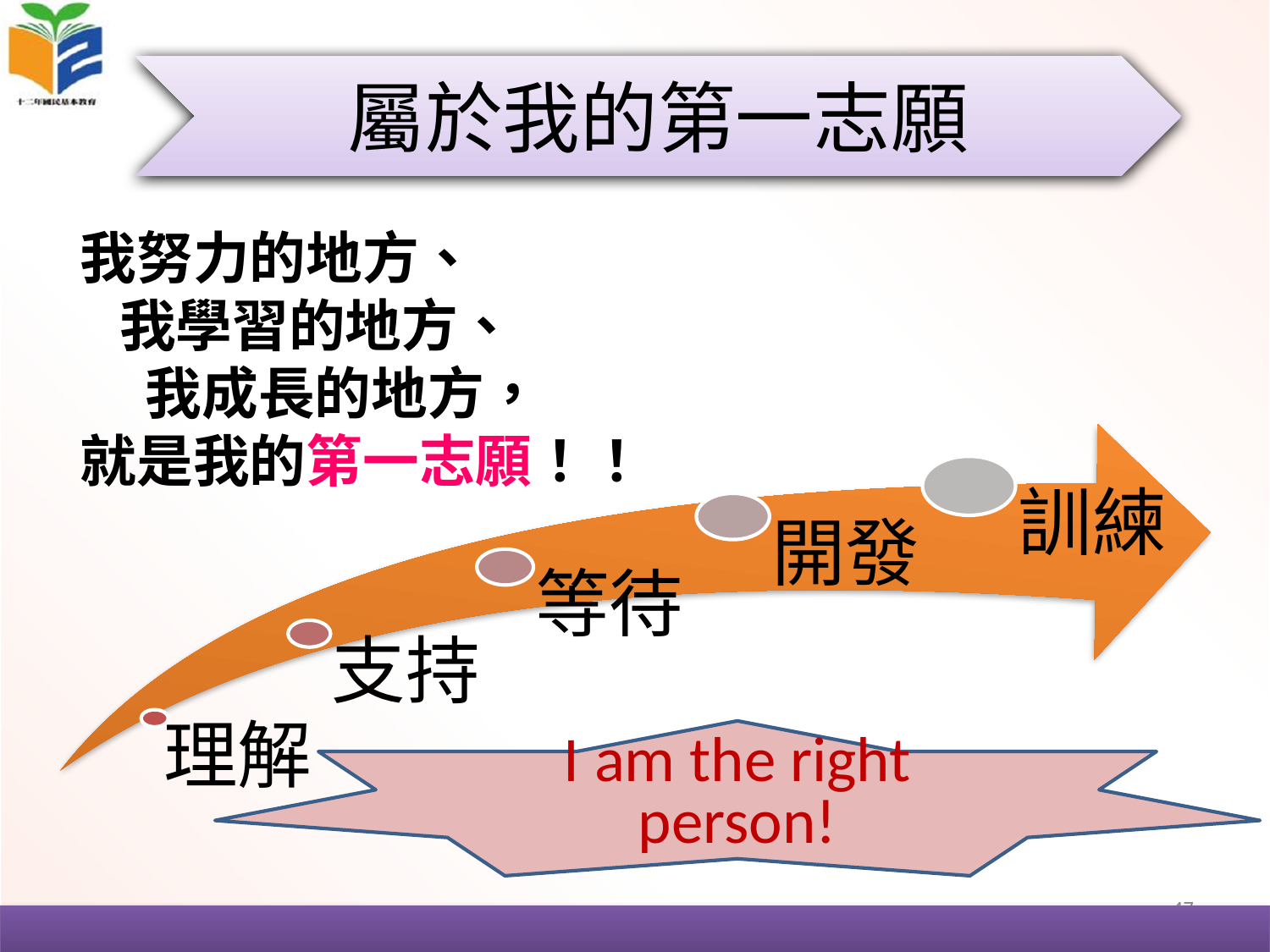

屬於我的第一志願
我努力的地方、
  我學習的地方、
    我成長的地方，
就是我的第一志願！！

訓練

開發

等待

支持

理解
I am the right person!
47